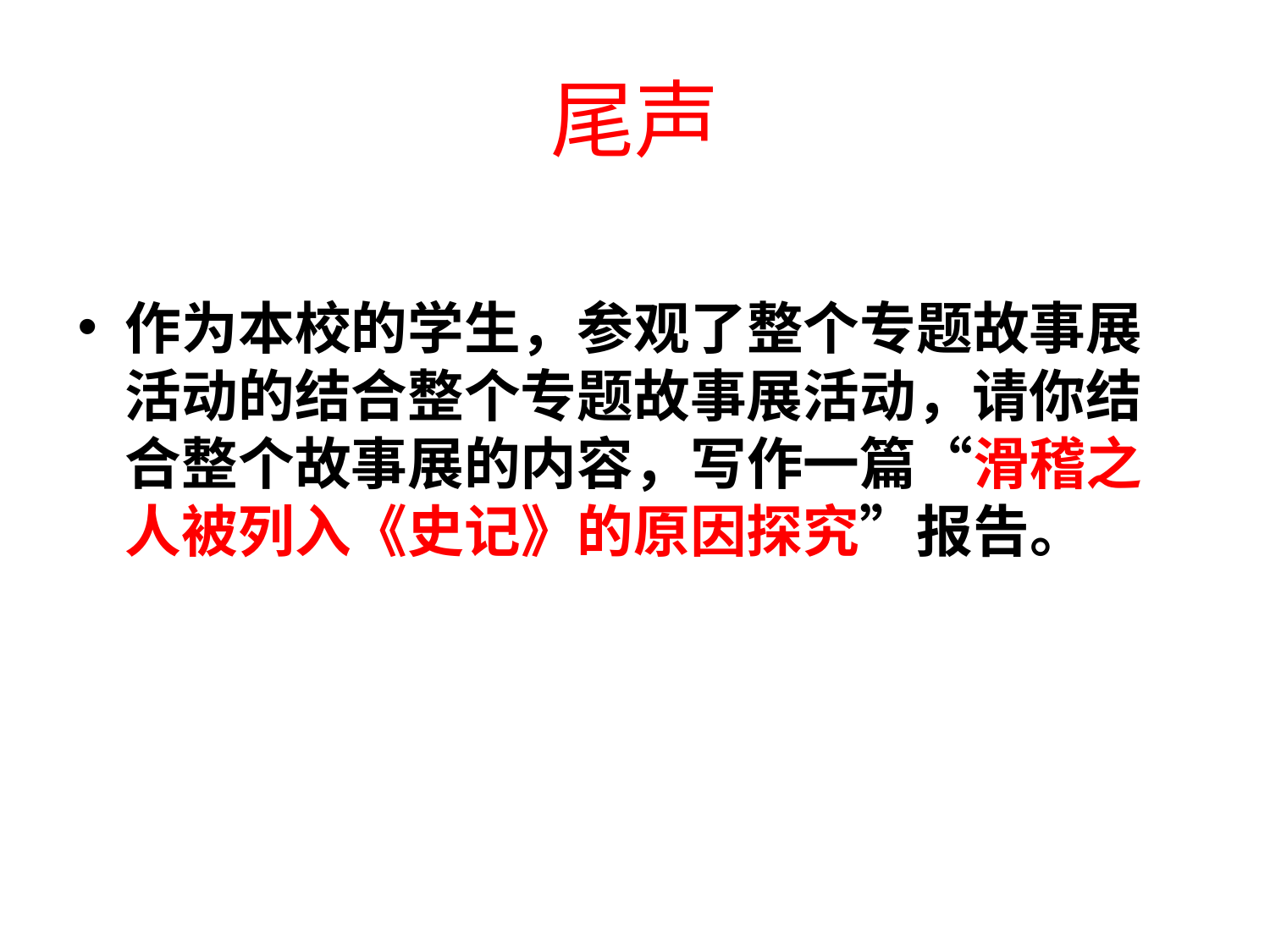

# 尾声
作为本校的学生，参观了整个专题故事展活动的结合整个专题故事展活动，请你结合整个故事展的内容，写作一篇“滑稽之人被列入《史记》的原因探究”报告。